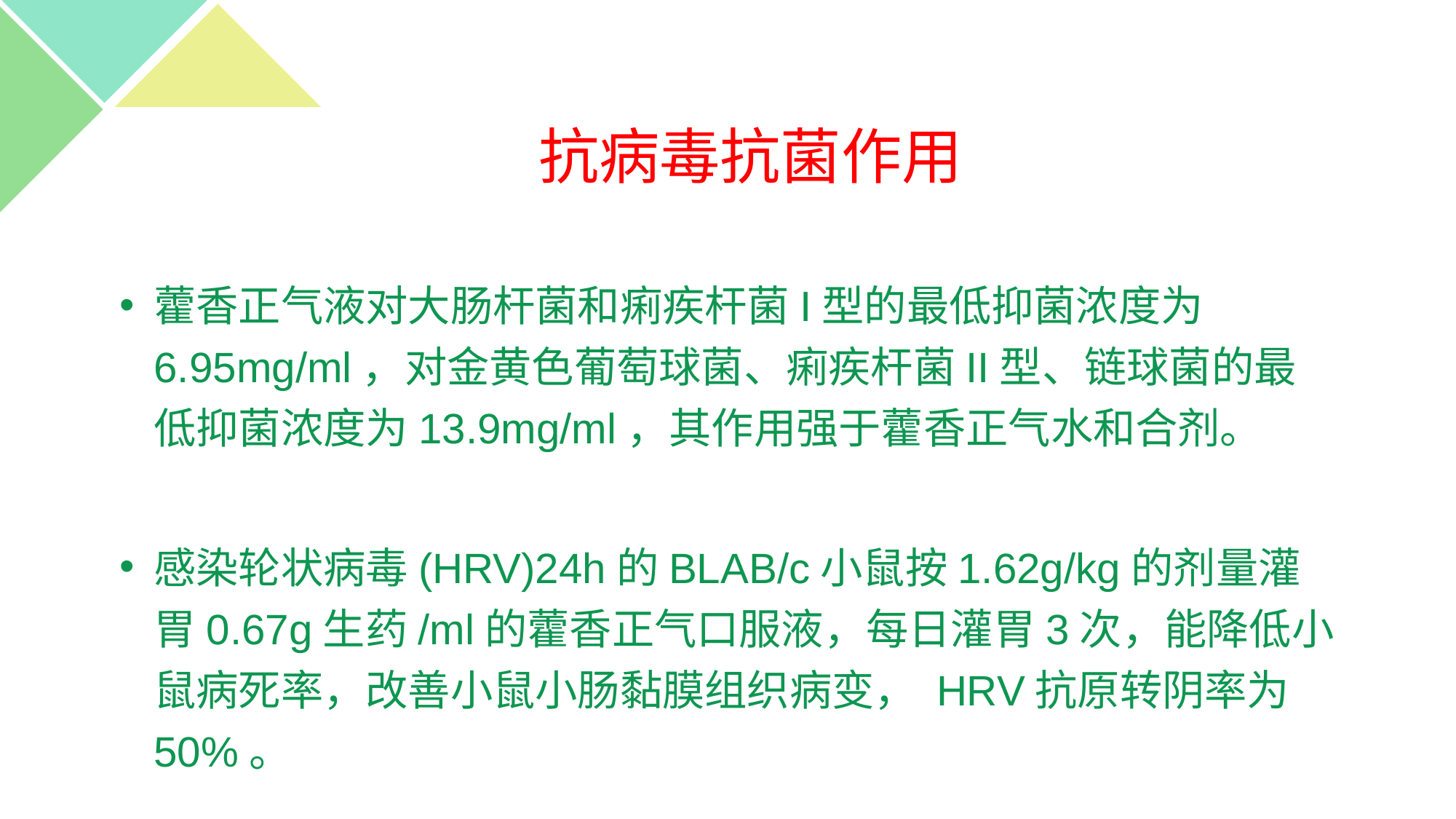

# 抗病毒抗菌作用
藿香正气液对大肠杆菌和痢疾杆菌I型的最低抑菌浓度为6.95mg/ml，对金黄色葡萄球菌、痢疾杆菌II型、链球菌的最低抑菌浓度为13.9mg/ml，其作用强于藿香正气水和合剂。

感染轮状病毒(HRV)24h的BLAB/c小鼠按1.62g/kg的剂量灌胃0.67g生药/ml的藿香正气口服液，每日灌胃3次，能降低小鼠病死率，改善小鼠小肠黏膜组织病变， HRV抗原转阴率为50%。